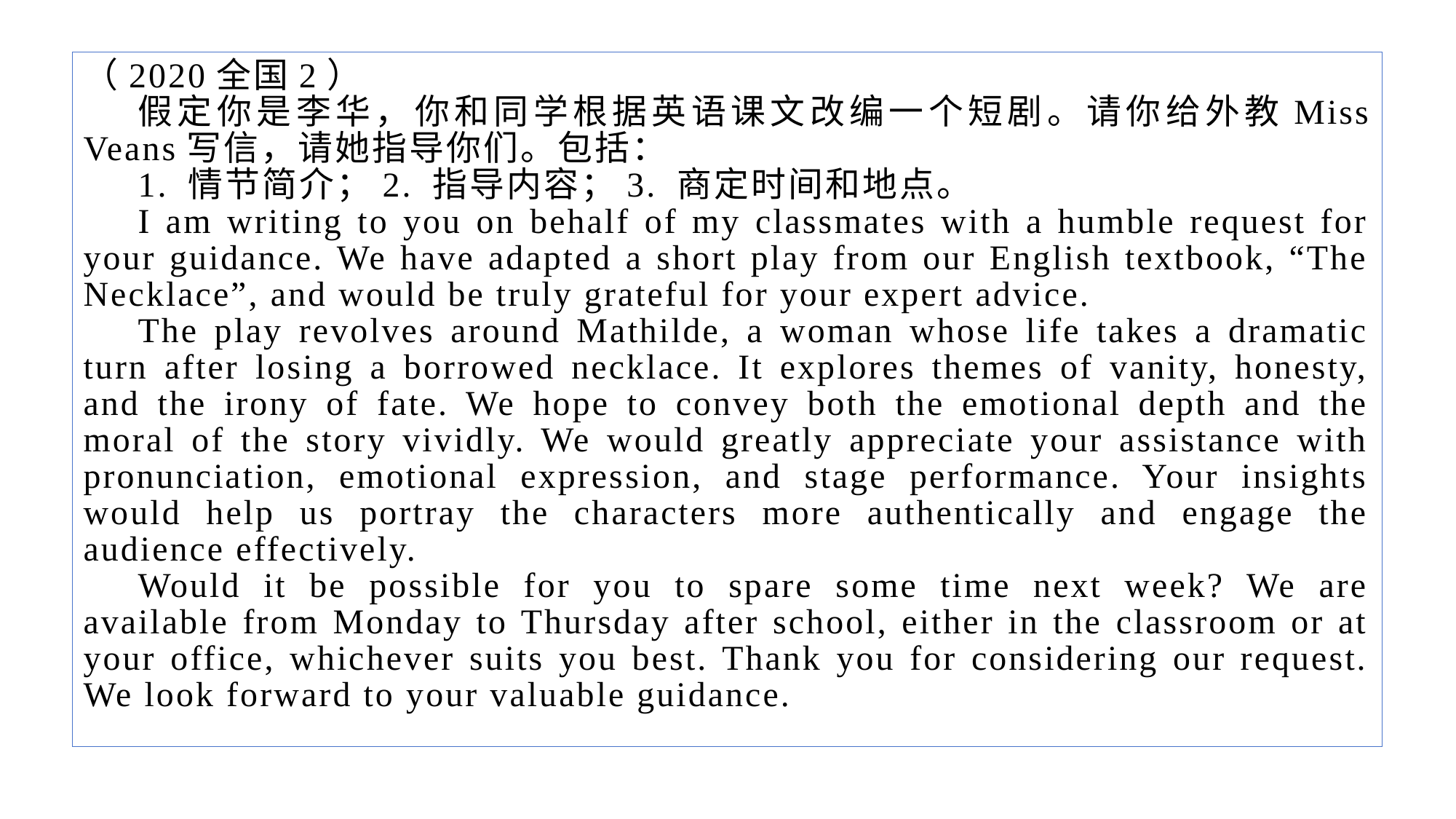

（2020全国2）
假定你是李华，你和同学根据英语课文改编一个短剧。请你给外教Miss Veans写信，请她指导你们。包括：
1. 情节简介；2. 指导内容；3. 商定时间和地点。
I am writing to you on behalf of my classmates with a humble request for your guidance. We have adapted a short play from our English textbook, “The Necklace”, and would be truly grateful for your expert advice.
The play revolves around Mathilde, a woman whose life takes a dramatic turn after losing a borrowed necklace. It explores themes of vanity, honesty, and the irony of fate. We hope to convey both the emotional depth and the moral of the story vividly. We would greatly appreciate your assistance with pronunciation, emotional expression, and stage performance. Your insights would help us portray the characters more authentically and engage the audience effectively.
Would it be possible for you to spare some time next week? We are available from Monday to Thursday after school, either in the classroom or at your office, whichever suits you best. Thank you for considering our request. We look forward to your valuable guidance.